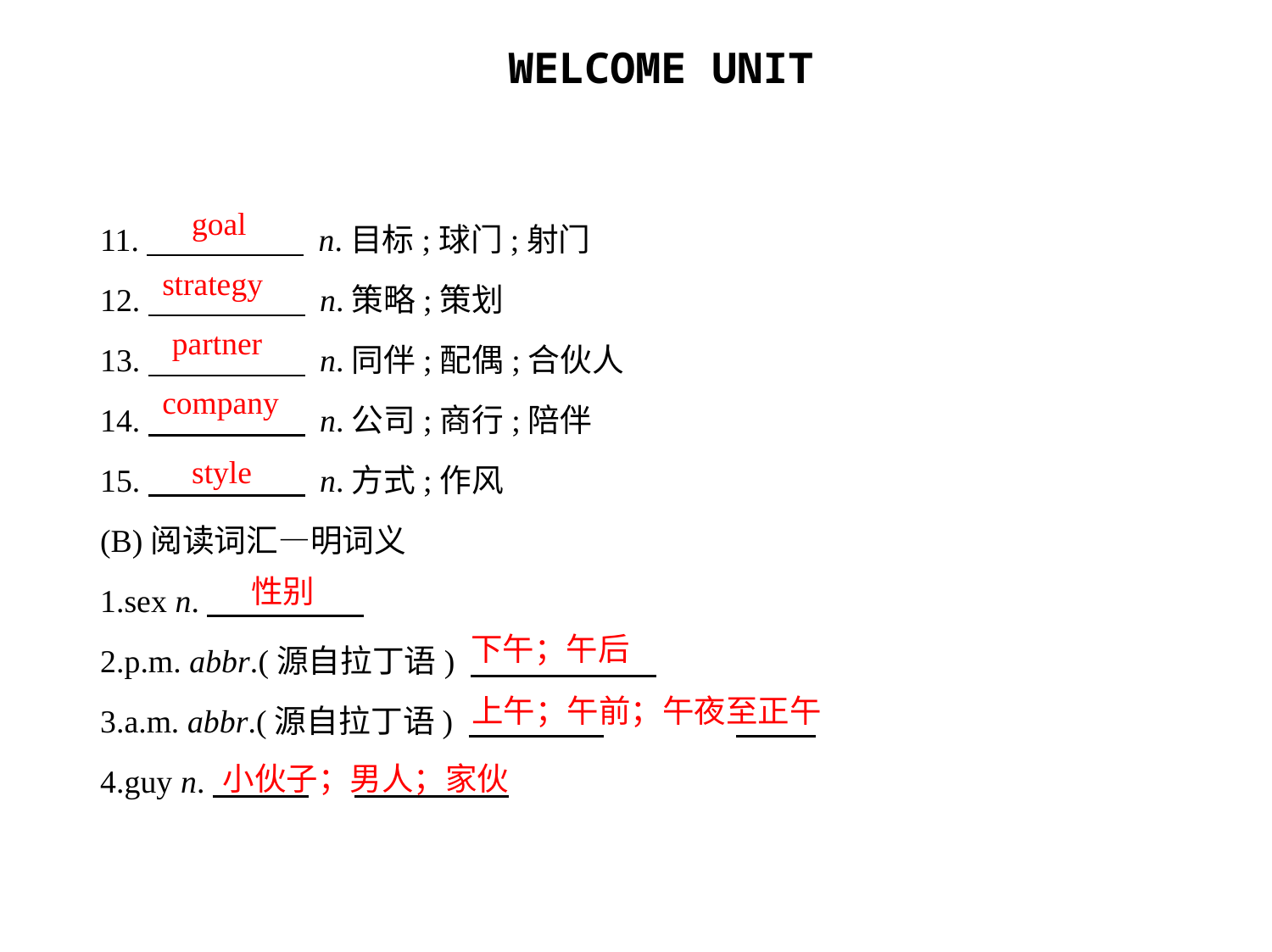

goal
11.　　　　     n.目标;球门;射门
12.　　　　     n.策略;策划
13.　　　　     n.同伴;配偶;合伙人
14.　　　　     n.公司;商行;陪伴
15.　　　　     n.方式;作风
(B)阅读词汇—明词义
1.sex n.
2.p.m. abbr.(源自拉丁语)
3.a.m. abbr.(源自拉丁语)
4.guy n.
strategy
partner
company
style
性别
下午；午后
上午；午前；午夜至正午
小伙子；男人；家伙